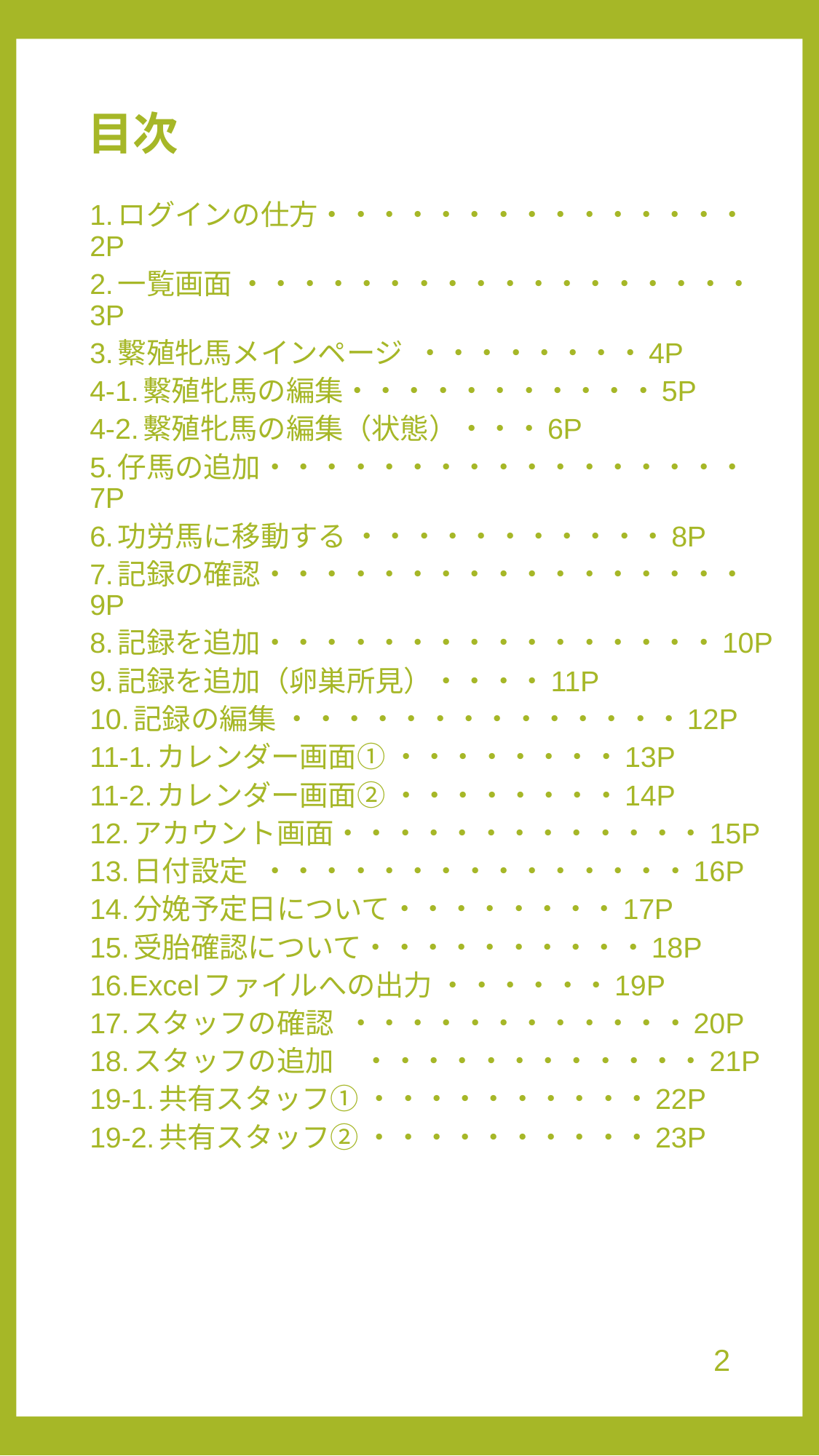

# 目次
1.ログインの仕方・・・・・・・・・・・・・・・2P
2.一覧画面 ・・・・・・・・・・・・・・・・・・3P
3.繫殖牝馬メインページ  ・・・・・・・・4P
4-1.繫殖牝馬の編集・・・・・・・・・・・5P
4-2.繫殖牝馬の編集（状態）・・・6P
5.仔馬の追加・・・・・・・・・・・・・・・・・7P
6.功労馬に移動する ・・・・・・・・・・・8P
7.記録の確認・・・・・・・・・・・・・・・・・9P
8.記録を追加・・・・・・・・・・・・・・・・10P
9.記録を追加（卵巣所見）・・・・11P
10.記録の編集 ・・・・・・・・・・・・・・12P
11-1.カレンダー画面① ・・・・・・・・13P
11-2.カレンダー画面② ・・・・・・・・14P
12.アカウント画面・・・・・・・・・・・・・15P
13.日付設定  ・・・・・・・・・・・・・・・16P
14.分娩予定日について・・・・・・・・17P
15.受胎確認について・・・・・・・・・・18P
16.Excelファイルへの出力 ・・・・・・19P
17.スタッフの確認  ・・・・・・・・・・・・20P
18.スタッフの追加　・・・・・・・・・・・・21P
19-1.共有スタッフ① ・・・・・・・・・・22P
19-2.共有スタッフ② ・・・・・・・・・・23P

2